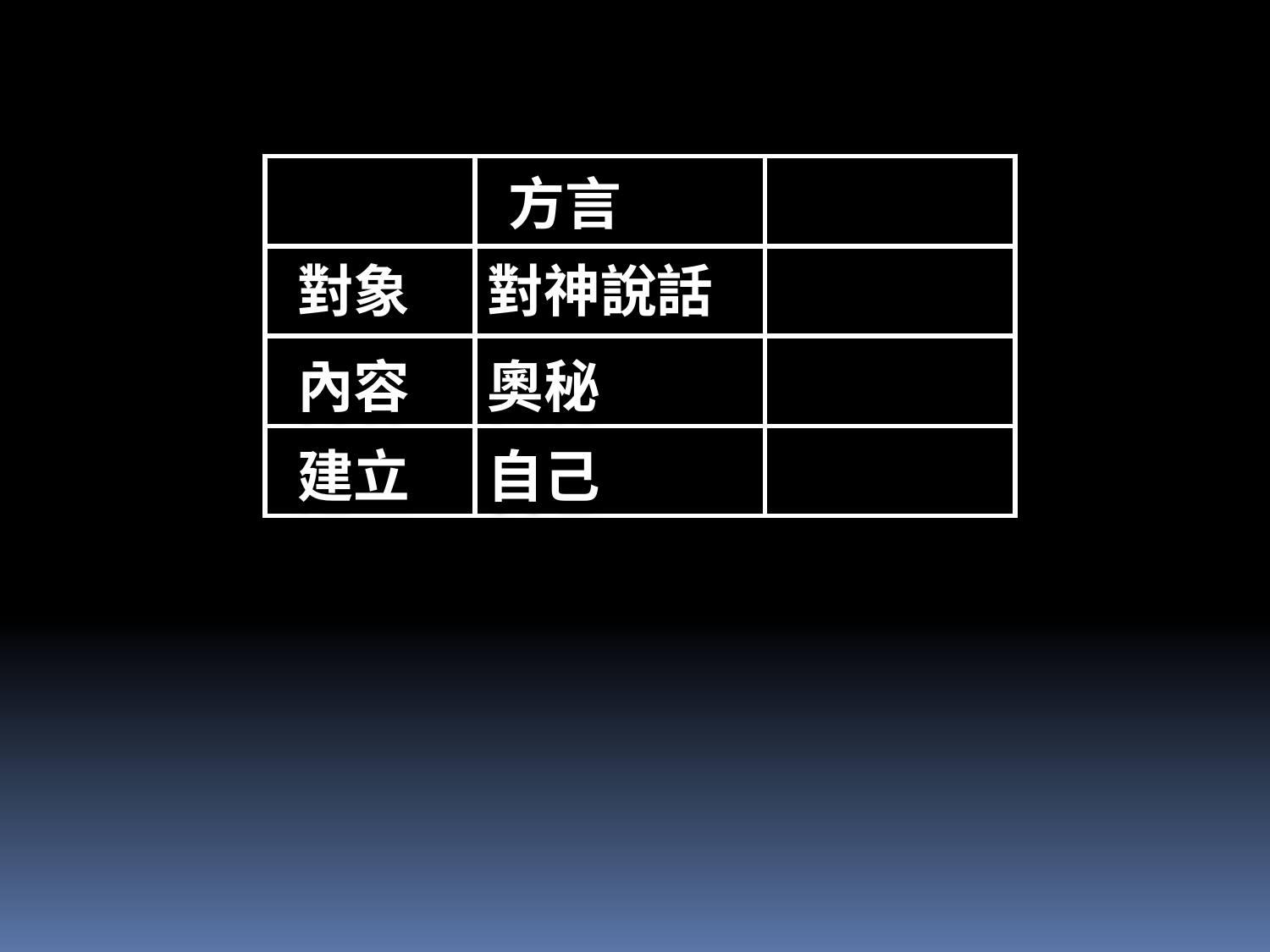

|  |  |  |
| --- | --- | --- |
|  |  |  |
|  |  |  |
|  |  |  |
方言
對象      對神說話
內容      奧秘
建立      自己